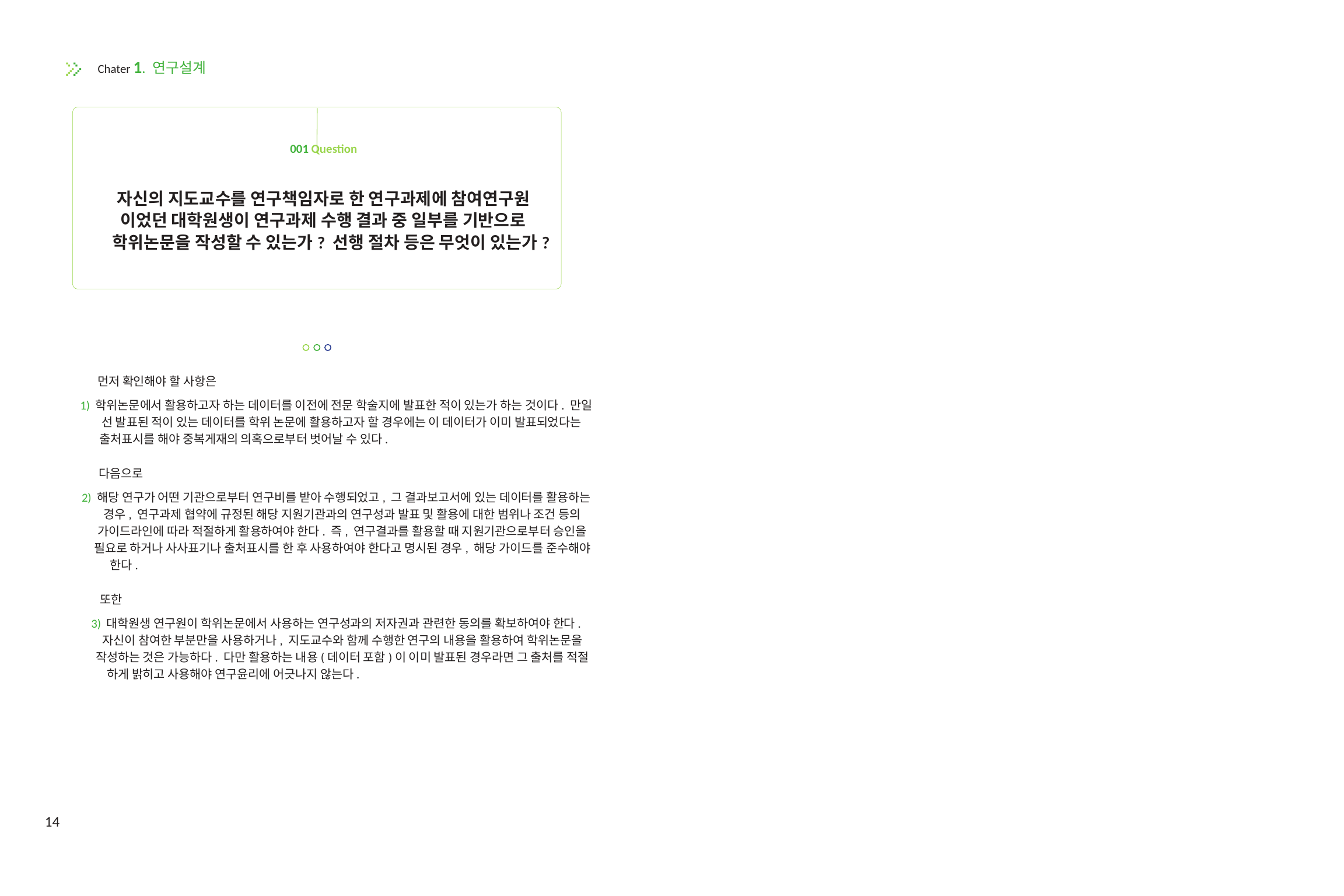

Chater 1. 연구설계

001 Question

자신의 지도교수를 연구책임자로 한 연구과제에 참여연구원
이었던 대학원생이 연구과제 수행 결과 중 일부를 기반으로
학위논문을 작성할 수 있는가? 선행 절차 등은 무엇이 있는가?

먼저 확인해야 할 사항은
1) 학위논문에서 활용하고자 하는 데이터를 이전에 전문 학술지에 발표한 적이 있는가 하는 것이다. 만일
선 발표된 적이 있는 데이터를 학위 논문에 활용하고자 할 경우에는 이 데이터가 이미 발표되었다는
출처표시를 해야 중복게재의 의혹으로부터 벗어날 수 있다.
다음으로
2) 해당 연구가 어떤 기관으로부터 연구비를 받아 수행되었고, 그 결과보고서에 있는 데이터를 활용하는
경우, 연구과제 협약에 규정된 해당 지원기관과의 연구성과 발표 및 활용에 대한 범위나 조건 등의
가이드라인에 따라 적절하게 활용하여야 한다. 즉, 연구결과를 활용할 때 지원기관으로부터 승인을
필요로 하거나 사사표기나 출처표시를 한 후 사용하여야 한다고 명시된 경우, 해당 가이드를 준수해야
한다.
또한
3) 대학원생 연구원이 학위논문에서 사용하는 연구성과의 저자권과 관련한 동의를 확보하여야 한다.
자신이 참여한 부분만을 사용하거나, 지도교수와 함께 수행한 연구의 내용을 활용하여 학위논문을
작성하는 것은 가능하다. 다만 활용하는 내용(데이터 포함)이 이미 발표된 경우라면 그 출처를 적절
하게 밝히고 사용해야 연구윤리에 어긋나지 않는다.
14